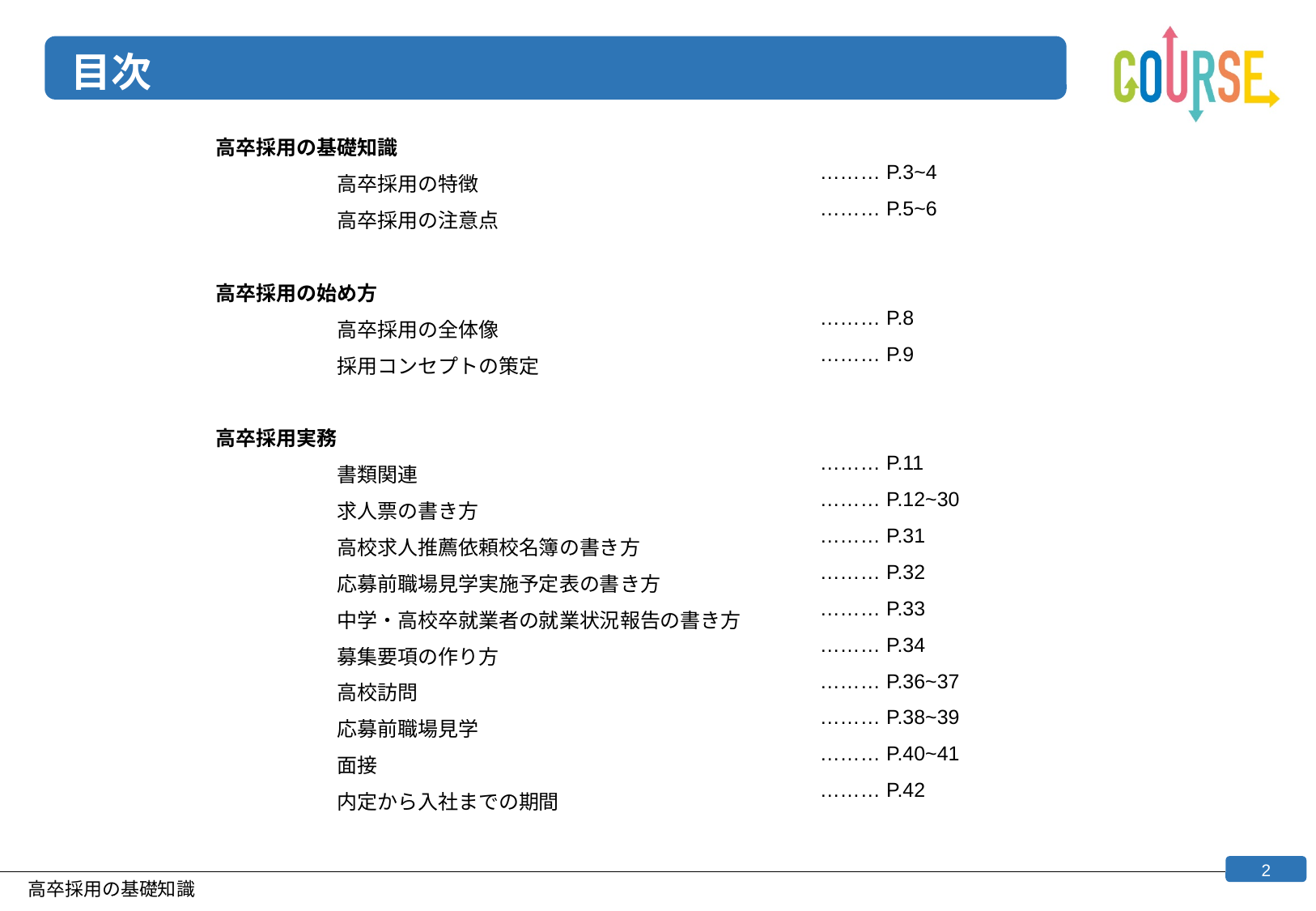

# 目次
高卒採用の基礎知識
	高卒採用の特徴
	高卒採用の注意点

高卒採用の始め方
	高卒採用の全体像
	採用コンセプトの策定

高卒採用実務
	書類関連
	求人票の書き方
	高校求人推薦依頼校名簿の書き方
	応募前職場見学実施予定表の書き方
	中学・高校卒就業者の就業状況報告の書き方
	募集要項の作り方
	高校訪問
	応募前職場見学
	面接
	内定から入社までの期間

……… P.3~4
……… P.5~6

……… P.8
……… P.9

……… P.11
……… P.12~30
……… P.31
……… P.32
……… P.33
……… P.34
……… P.36~37
……… P.38~39
……… P.40~41
……… P.42

2
高卒採用の基礎知識